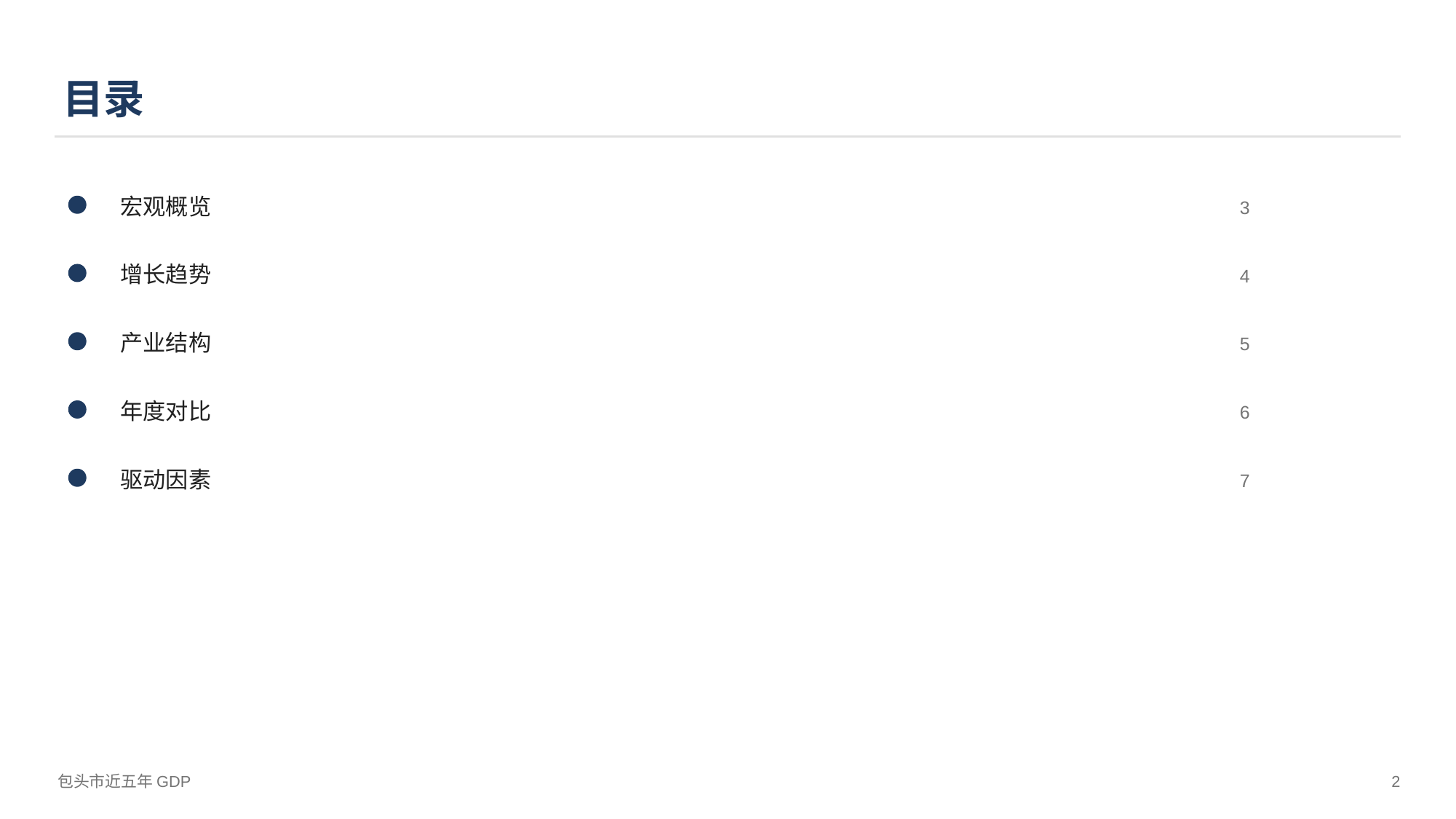

目录

宏观概览

3
增长趋势

4
产业结构

5
年度对比

6
驱动因素

7
包头市近五年GDP
2